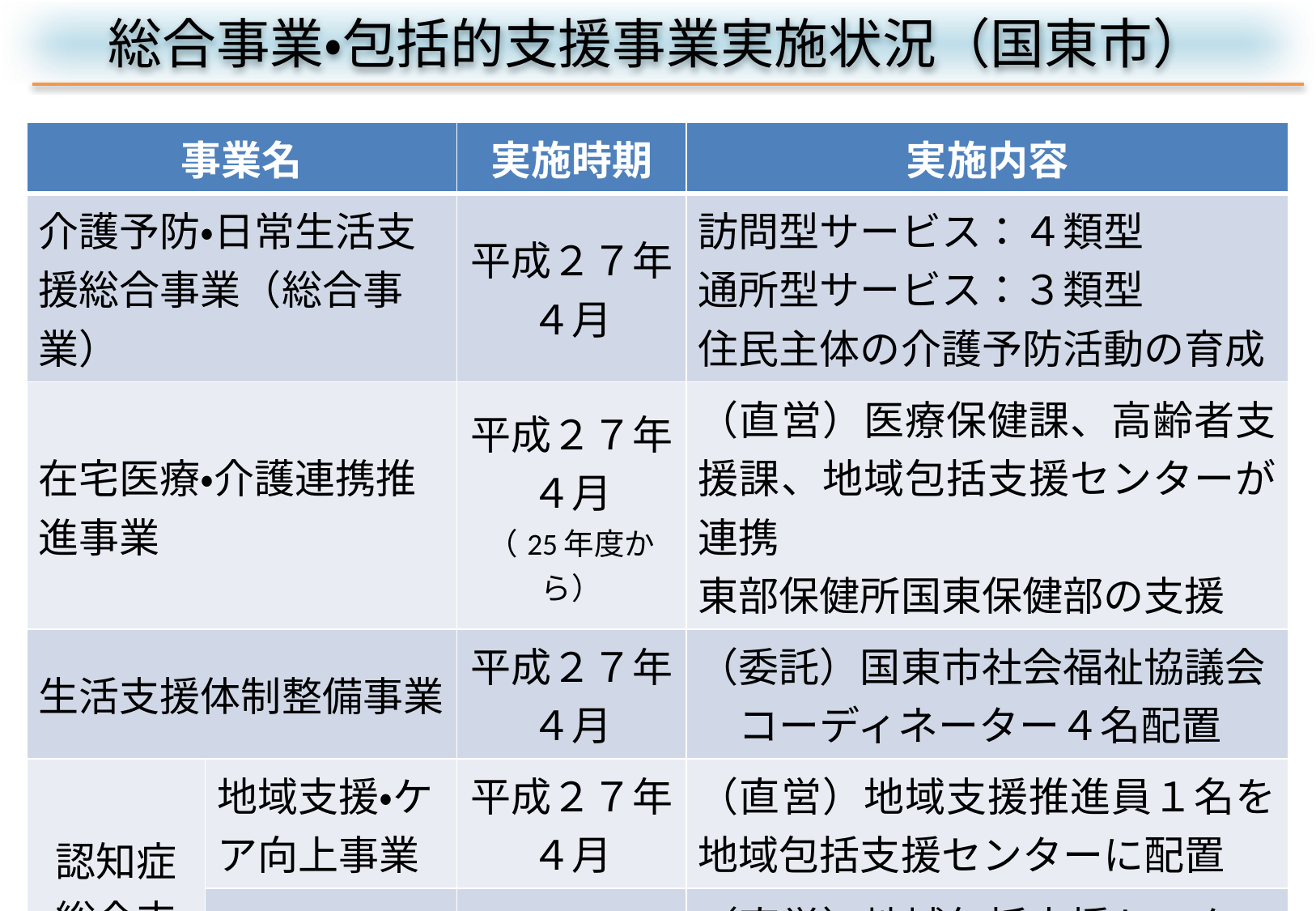

総合事業・包括的支援事業実施状況（国東市）
| 事業名 |  | 実施時期 | 実施内容 |
| --- | --- | --- | --- |
| 介護予防・日常生活支援総合事業（総合事業） |  | 平成２７年 ４月 | 訪問型サービス：４類型 通所型サービス：３類型 住民主体の介護予防活動の育成 |
| 在宅医療・介護連携推進事業 |  | 平成２７年 ４月 （25年度から） | （直営）医療保健課、高齢者支援課、地域包括支援センターが連携 東部保健所国東保健部の支援 |
| 生活支援体制整備事業 |  | 平成２７年 ４月 | （委託）国東市社会福祉協議会 　コーディネーター４名配置 |
| 認知症総合支援事業 | 地域支援・ケア向上事業 | 平成２７年 ４月 | （直営）地域支援推進員１名を地域包括支援センターに配置 |
|  | 初期集中支援事業 | 平成２７年 １１月 | （直営）地域包括支援センターに配置（医師２名、看護師１名、介護職員１名を委嘱） |